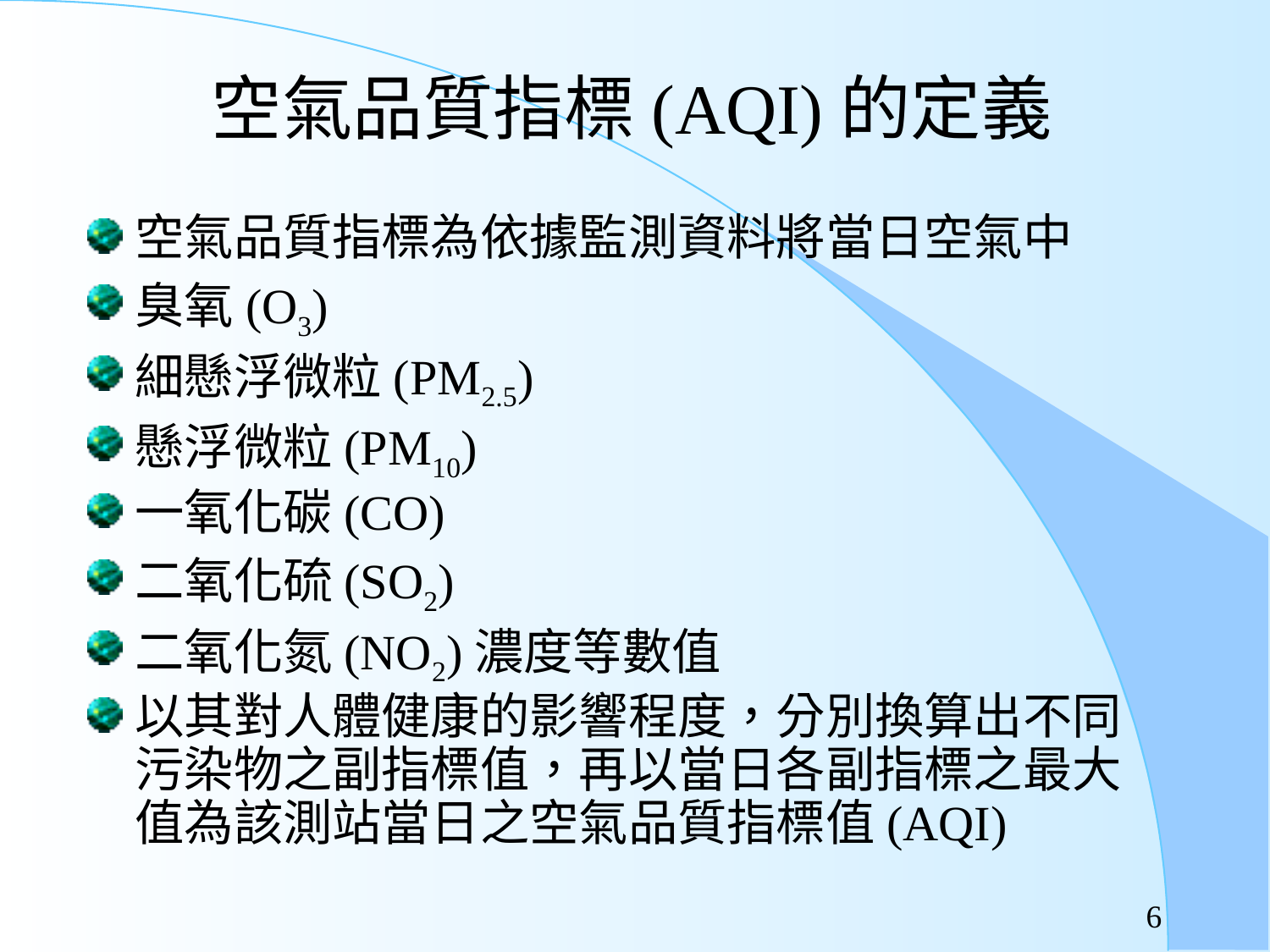

# 空氣品質指標(AQI)的定義
空氣品質指標為依據監測資料將當日空氣中
臭氧(O3)
細懸浮微粒(PM2.5)
懸浮微粒(PM10)
一氧化碳(CO)
二氧化硫(SO2)
二氧化氮(NO2)濃度等數值
以其對人體健康的影響程度，分別換算出不同污染物之副指標值，再以當日各副指標之最大值為該測站當日之空氣品質指標值(AQI)
6